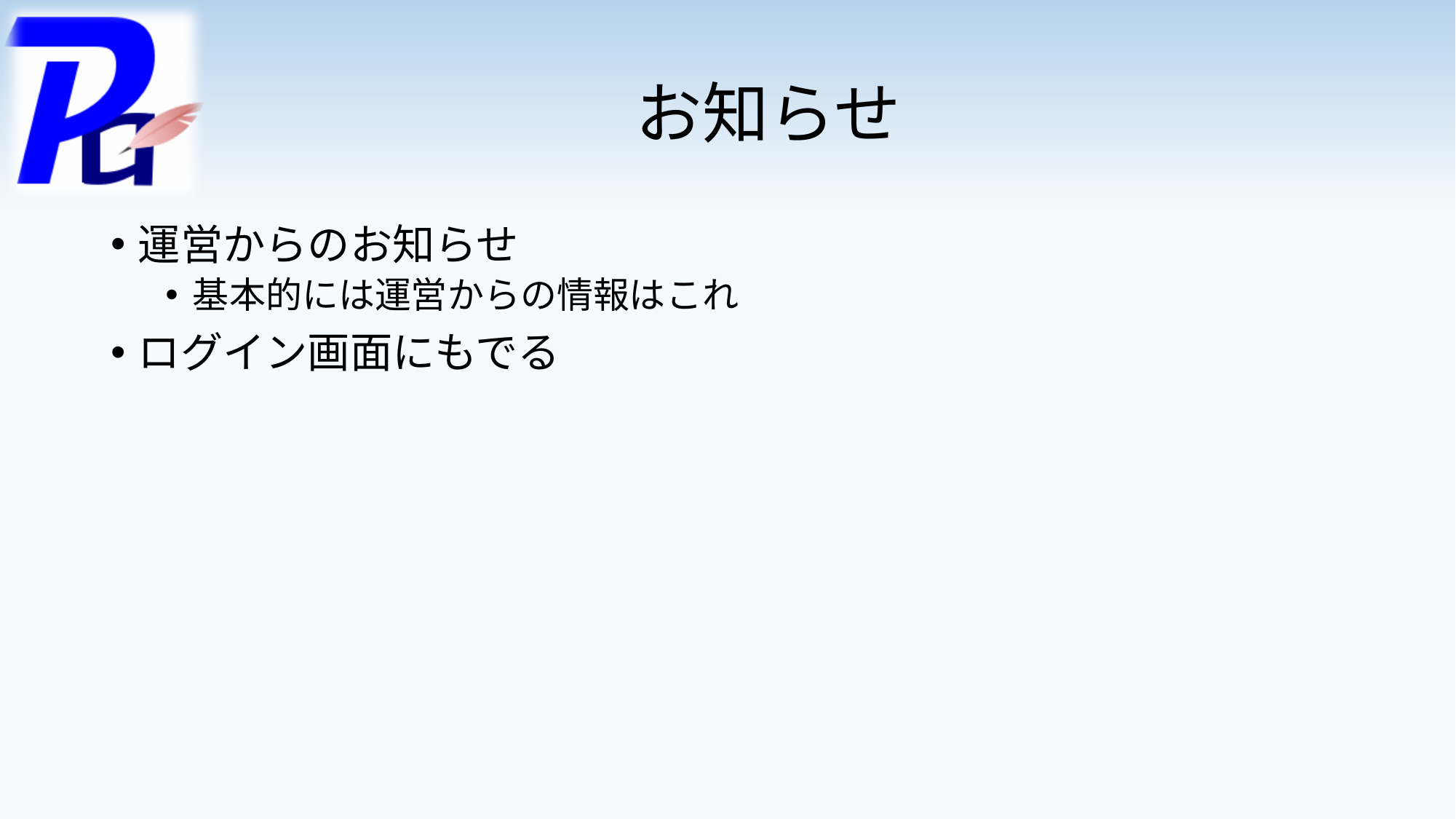

# お知らせ
運営からのお知らせ
基本的には運営からの情報はこれ
ログイン画面にもでる